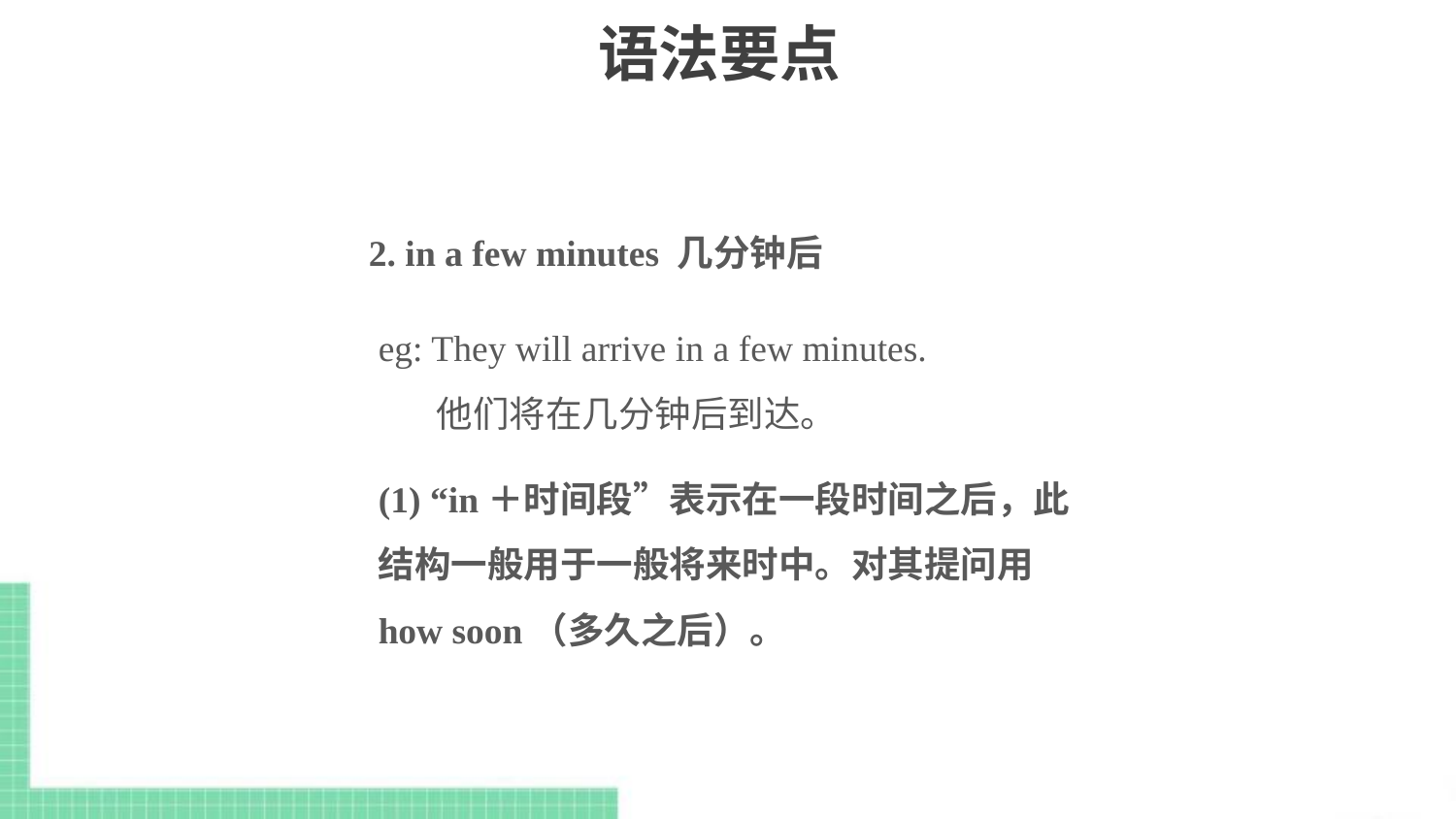

# 语法要点
2. in a few minutes 几分钟后
eg: They will arrive in a few minutes.
      他们将在几分钟后到达。
(1) “in＋时间段”表示在一段时间之后，此结构一般用于一般将来时中。对其提问用how soon（多久之后）。